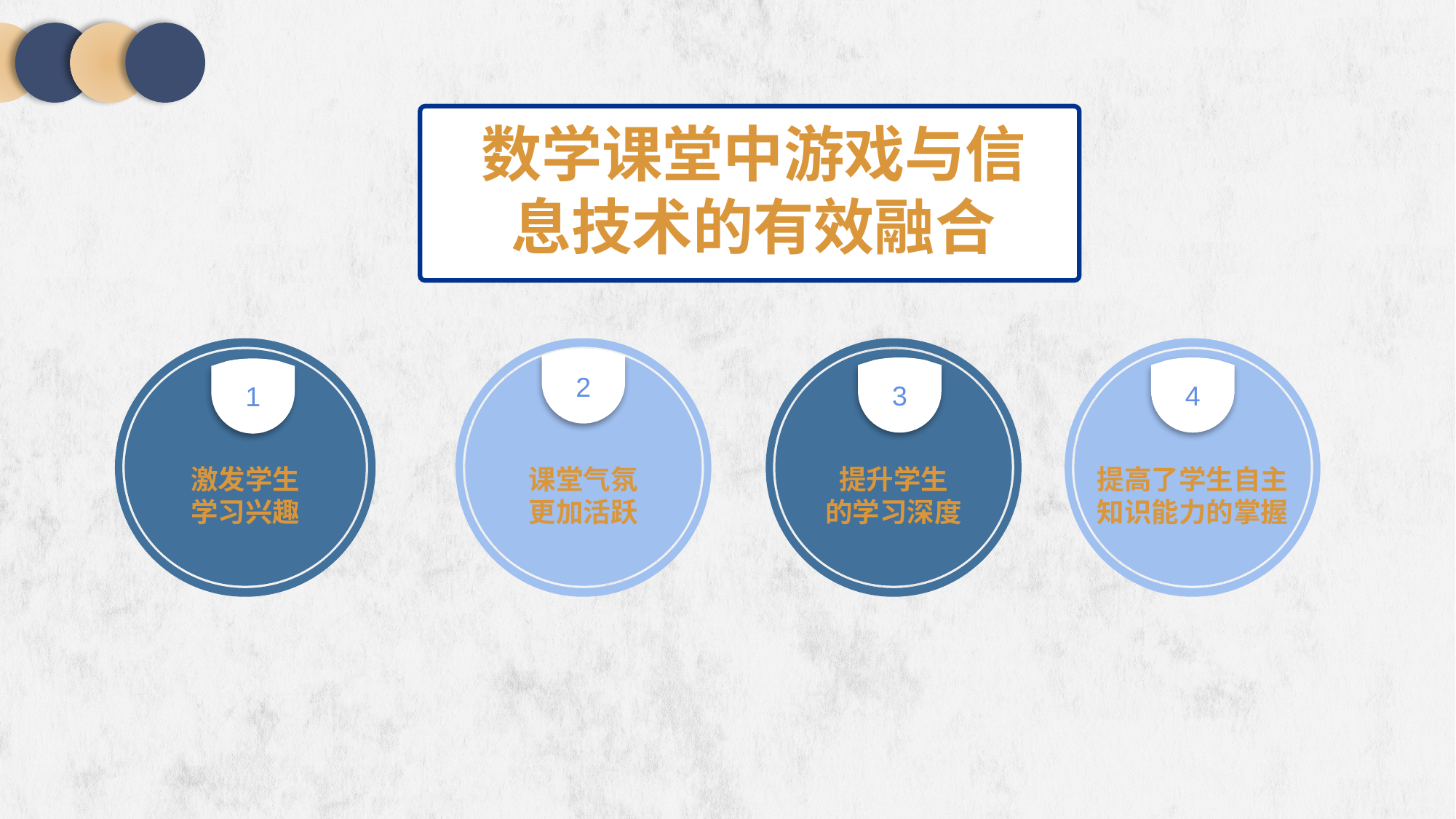

数学课堂中游戏与信息技术的有效融合
激发学生
学习兴趣
1
课堂气氛
更加活跃
提升学生
的学习深度
提高了学生自主
知识能力的掌握
2
3
4
  善待他人